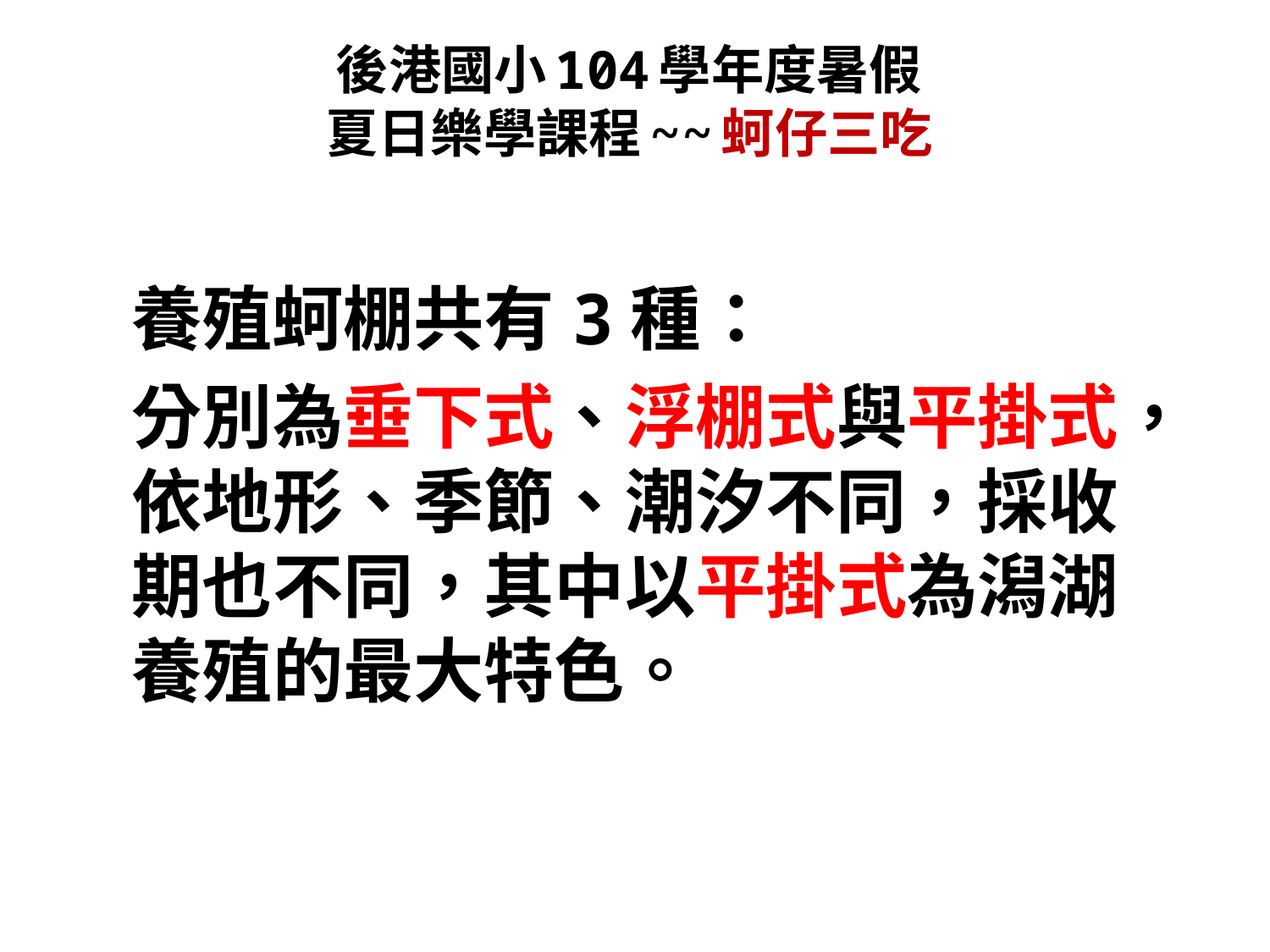

# 後港國小104學年度暑假 夏日樂學課程~~蚵仔三吃
養殖蚵棚共有3種：
分別為垂下式、浮棚式與平掛式，依地形、季節、潮汐不同，採收期也不同，其中以平掛式為潟湖養殖的最大特色。